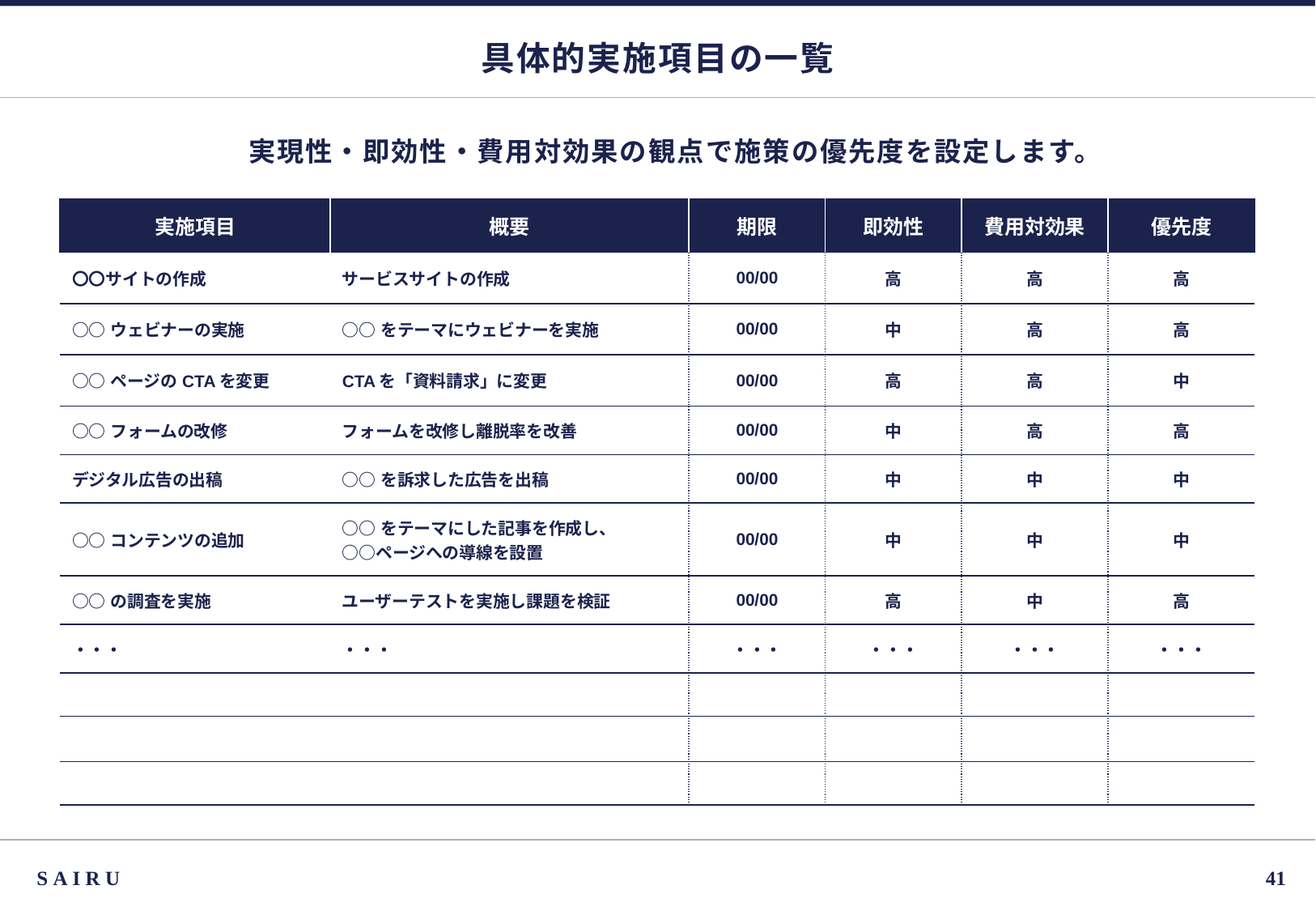

# 具体的実施項目の一覧
実現性・即効性・費用対効果の観点で施策の優先度を設定します。
| 実施項目 | 概要 | 期限 | 即効性 | 費用対効果 | 優先度 |
| --- | --- | --- | --- | --- | --- |
| 〇〇サイトの作成 | サービスサイトの作成 | 00/00 | 高 | 高 | 高 |
| ○○ウェビナーの実施 | ○○をテーマにウェビナーを実施 | 00/00 | 中 | 高 | 高 |
| ○○ページのCTAを変更 | CTAを「資料請求」に変更 | 00/00 | 高 | 高 | 中 |
| ○○フォームの改修 | フォームを改修し離脱率を改善 | 00/00 | 中 | 高 | 高 |
| デジタル広告の出稿 | ○○を訴求した広告を出稿 | 00/00 | 中 | 中 | 中 |
| ○○コンテンツの追加 | ○○をテーマにした記事を作成し、 ○○ページへの導線を設置 | 00/00 | 中 | 中 | 中 |
| ○○の調査を実施 | ユーザーテストを実施し課題を検証 | 00/00 | 高 | 中 | 高 |
| ・・・ | ・・・ | ・・・ | ・・・ | ・・・ | ・・・ |
|  |  |  |  |  |  |
|  |  |  |  |  |  |
|  |  |  |  |  |  |
SAIRU
41